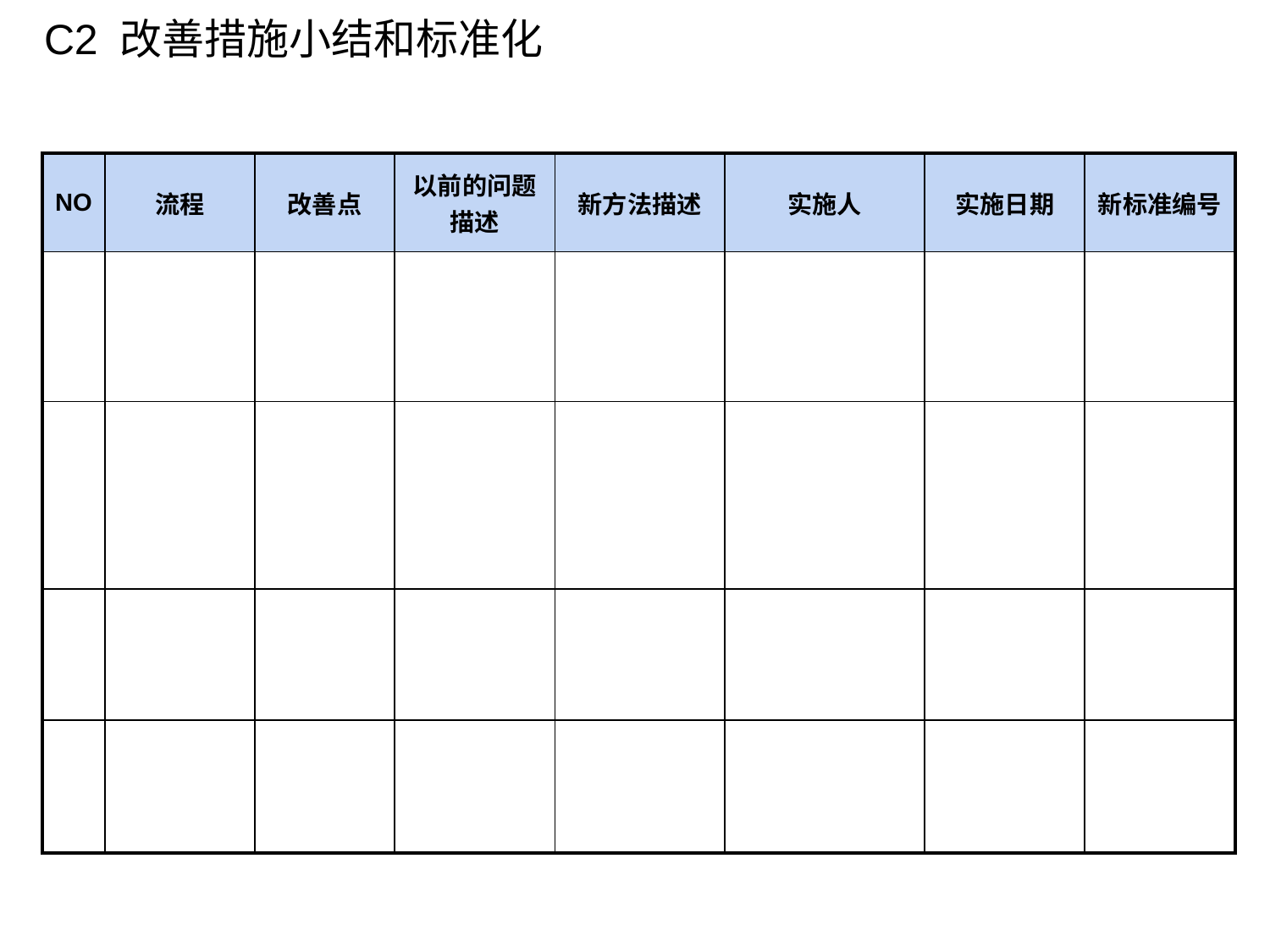

C2 改善措施小结和标准化
| NO | 流程 | 改善点 | 以前的问题描述 | 新方法描述 | 实施人 | 实施日期 | 新标准编号 |
| --- | --- | --- | --- | --- | --- | --- | --- |
|  |  |  |  |  |  |  |  |
|  |  |  |  |  |  |  |  |
|  |  |  |  |  |  |  |  |
|  |  |  |  |  |  |  |  |